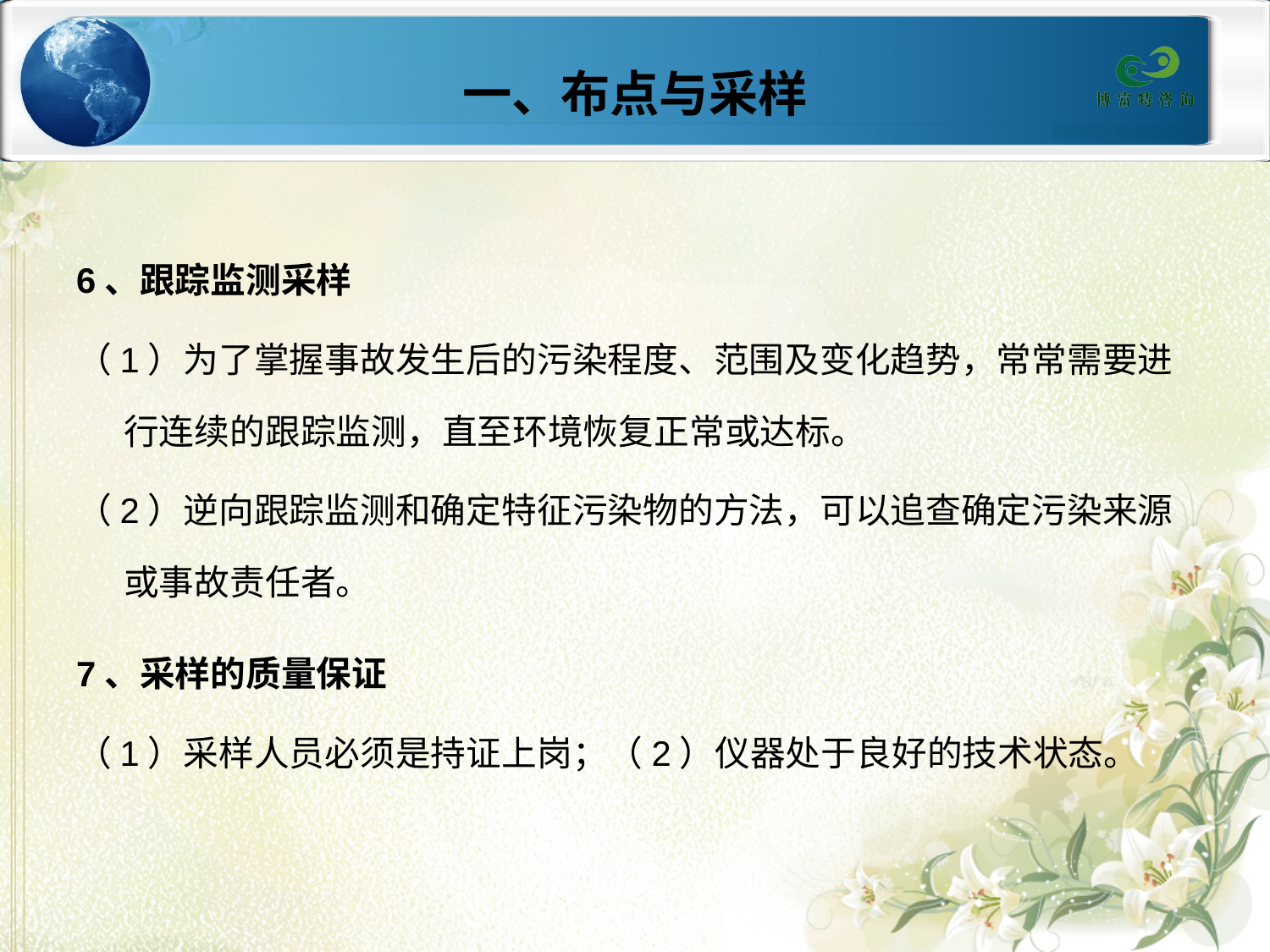

# 一、布点与采样
6、跟踪监测采样
（1）为了掌握事故发生后的污染程度、范围及变化趋势，常常需要进行连续的跟踪监测，直至环境恢复正常或达标。
（2）逆向跟踪监测和确定特征污染物的方法，可以追查确定污染来源或事故责任者。
7、采样的质量保证
（1）采样人员必须是持证上岗；（2）仪器处于良好的技术状态。